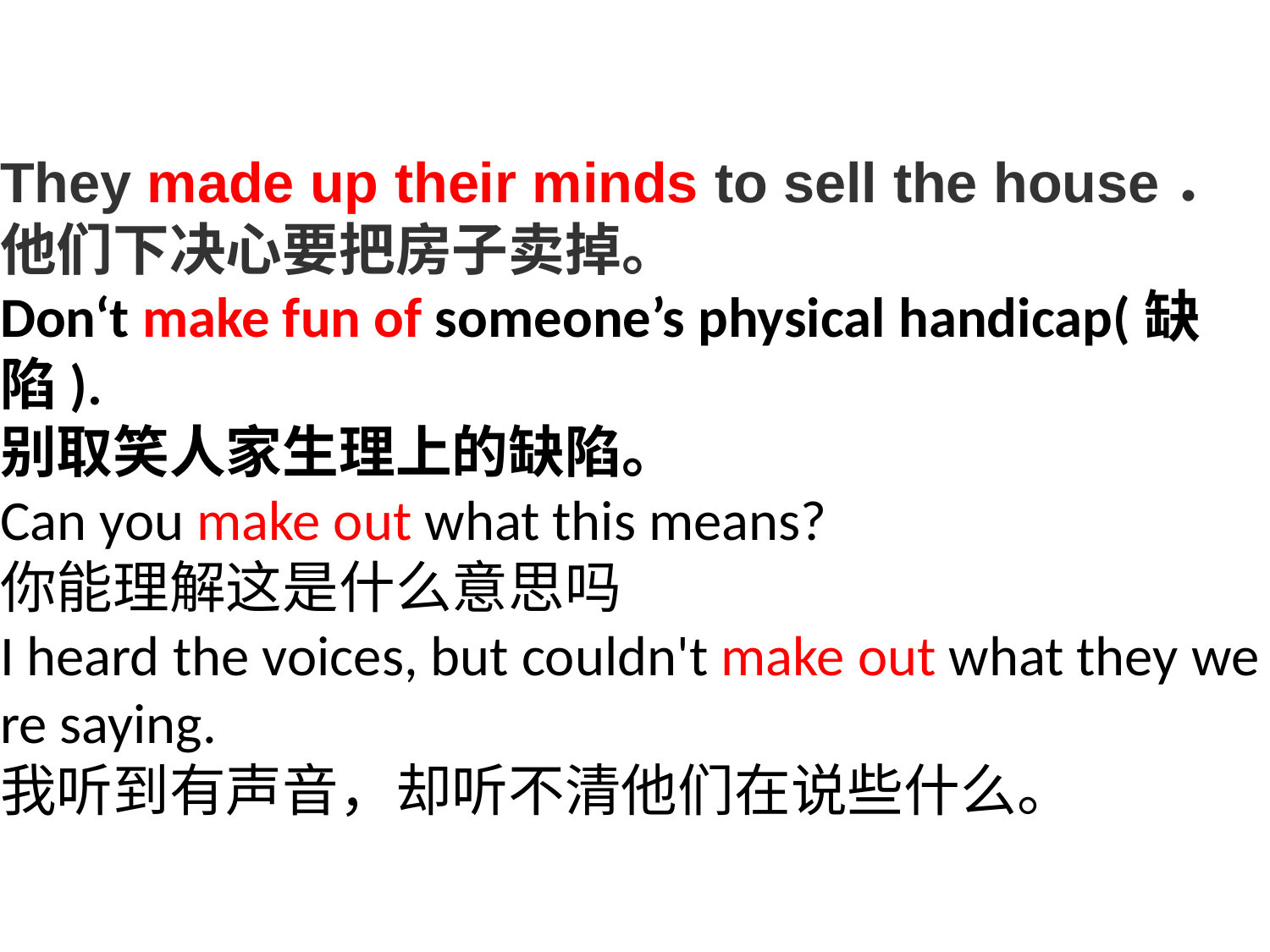

They made up their minds to sell the house．
他们下决心要把房子卖掉。
Don‘t make fun of someone’s physical handicap(缺陷).
别取笑人家生理上的缺陷。
Can you make out what this means?
你能理解这是什么意思吗
I heard the voices, but couldn't make out what they were saying.
我听到有声音，却听不清他们在说些什么。